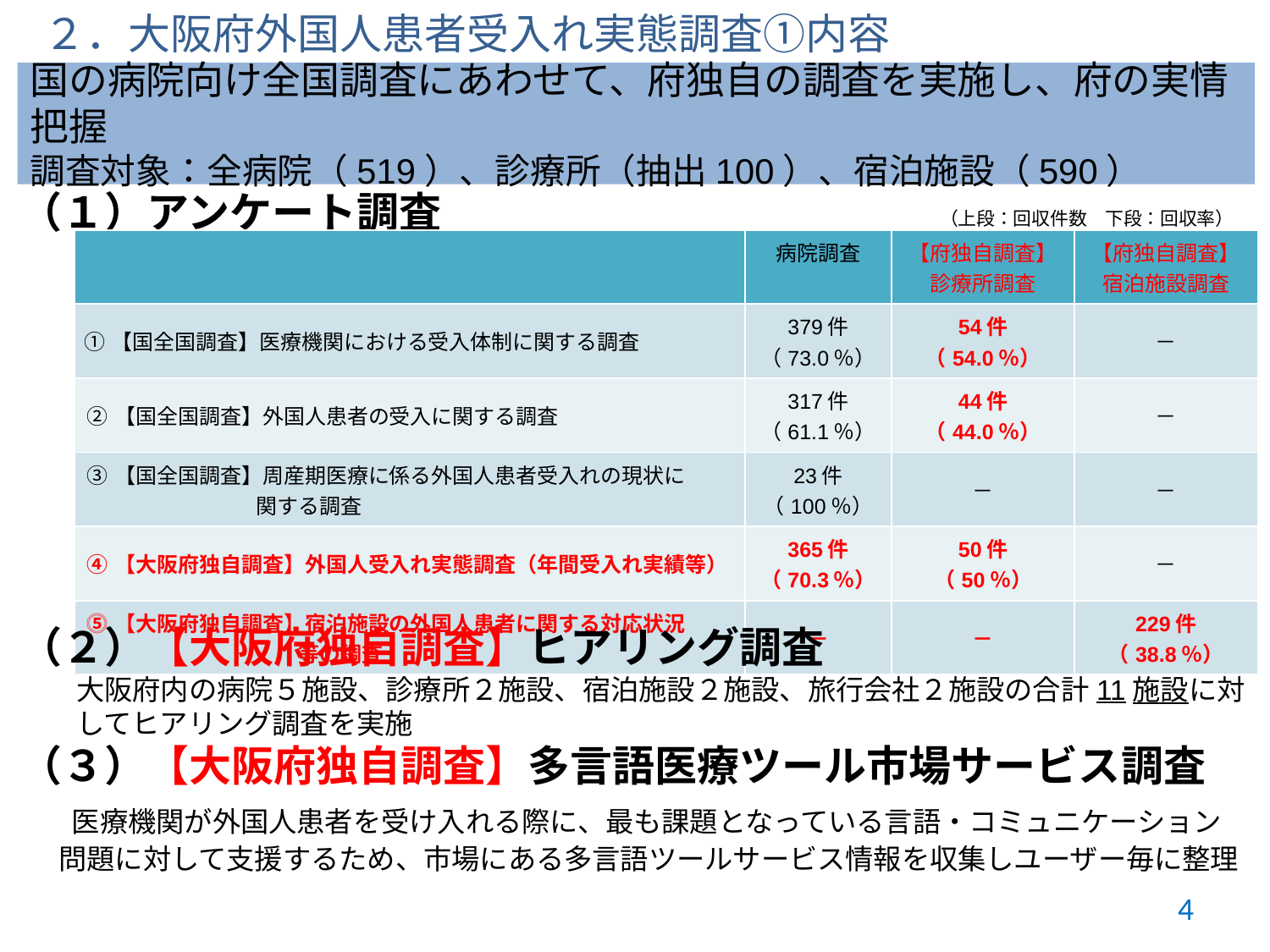

２．大阪府外国人患者受入れ実態調査①内容
３　調査結果
国の病院向け全国調査にあわせて、府独自の調査を実施し、府の実情把握
調査対象：全病院（519）、診療所（抽出100）、宿泊施設（590）
（１）アンケート調査

（上段：回収件数　下段：回収率）
|  | 病院調査 | 【府独自調査】診療所調査 | 【府独自調査】 宿泊施設調査 |
| --- | --- | --- | --- |
| ①【国全国調査】医療機関における受入体制に関する調査 | 379件（73.0％） | 54件 （54.0％） | － |
| ②【国全国調査】外国人患者の受入に関する調査 | 317件 （61.1％） | 44件 （44.0％） | － |
| ③【国全国調査】周産期医療に係る外国人患者受入れの現状に 　　　　　　　　関する調査 | 23件 （100％） | － | － |
| ④【大阪府独自調査】外国人受入れ実態調査（年間受入れ実績等） | 365件（70.3％） | 50件 （50％） | － |
| ⓹【大阪府独自調査】宿泊施設の外国人患者に関する対応状況 　　　　　　　　　　等の調査 | － | － | 229件 （38.8％） |
（２）【大阪府独自調査】ヒアリング調査
　　大阪府内の病院５施設、診療所２施設、宿泊施設２施設、旅行会社２施設の合計11施設に対
　　してヒアリング調査を実施
（３）【大阪府独自調査】多言語医療ツール市場サービス調査
　 医療機関が外国人患者を受け入れる際に、最も課題となっている言語・コミュニケーション
     問題に対して支援するため、市場にある多言語ツールサービス情報を収集しユーザー毎に整理

4